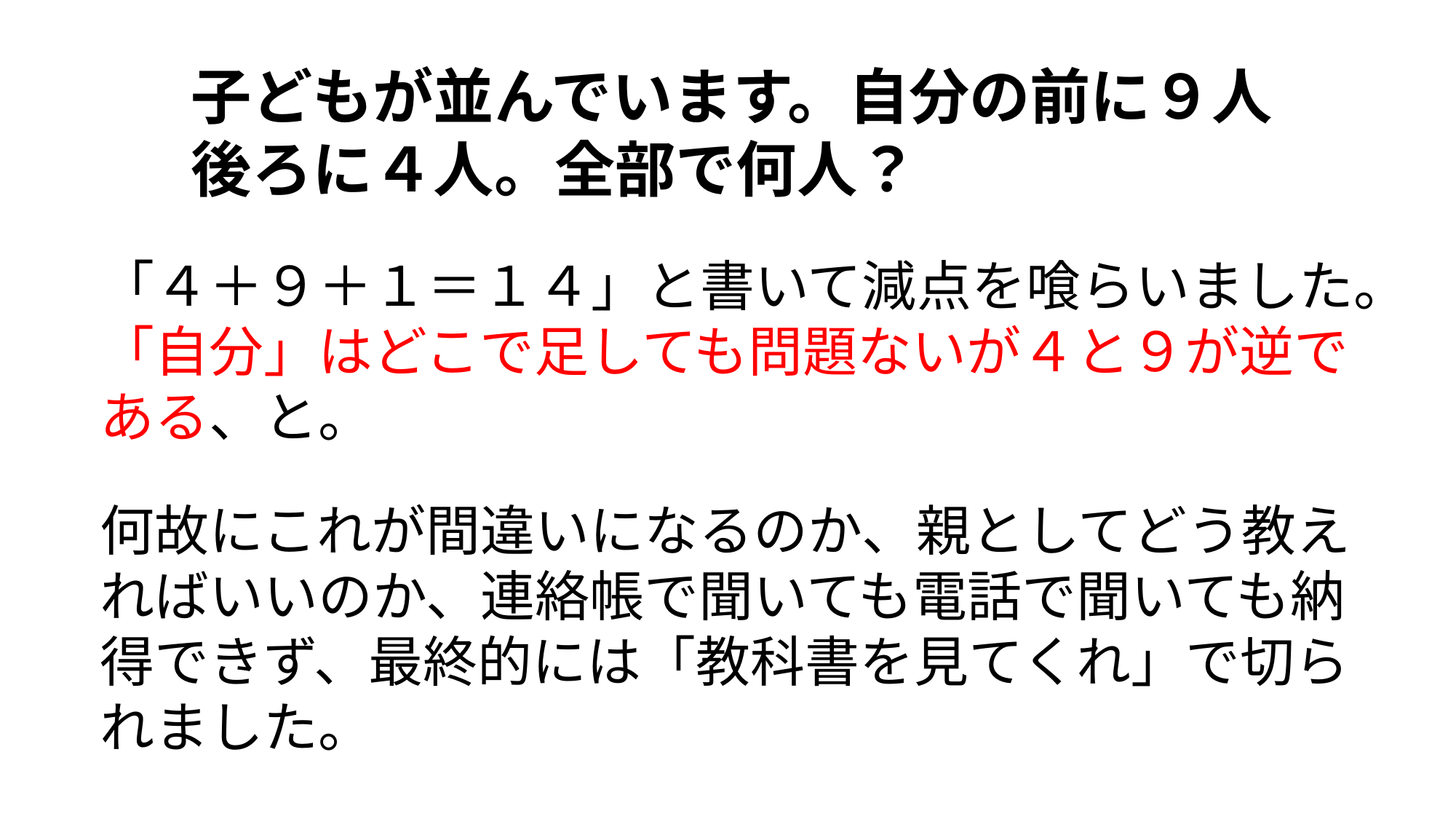

子どもが並んでいます。自分の前に９人
後ろに４人。全部で何人？
「４＋９＋１＝１４」と書いて減点を喰らいました。「自分」はどこで足しても問題ないが４と９が逆である、と。
何故にこれが間違いになるのか、親としてどう教えればいいのか、連絡帳で聞いても電話で聞いても納得できず、最終的には「教科書を見てくれ」で切られました。